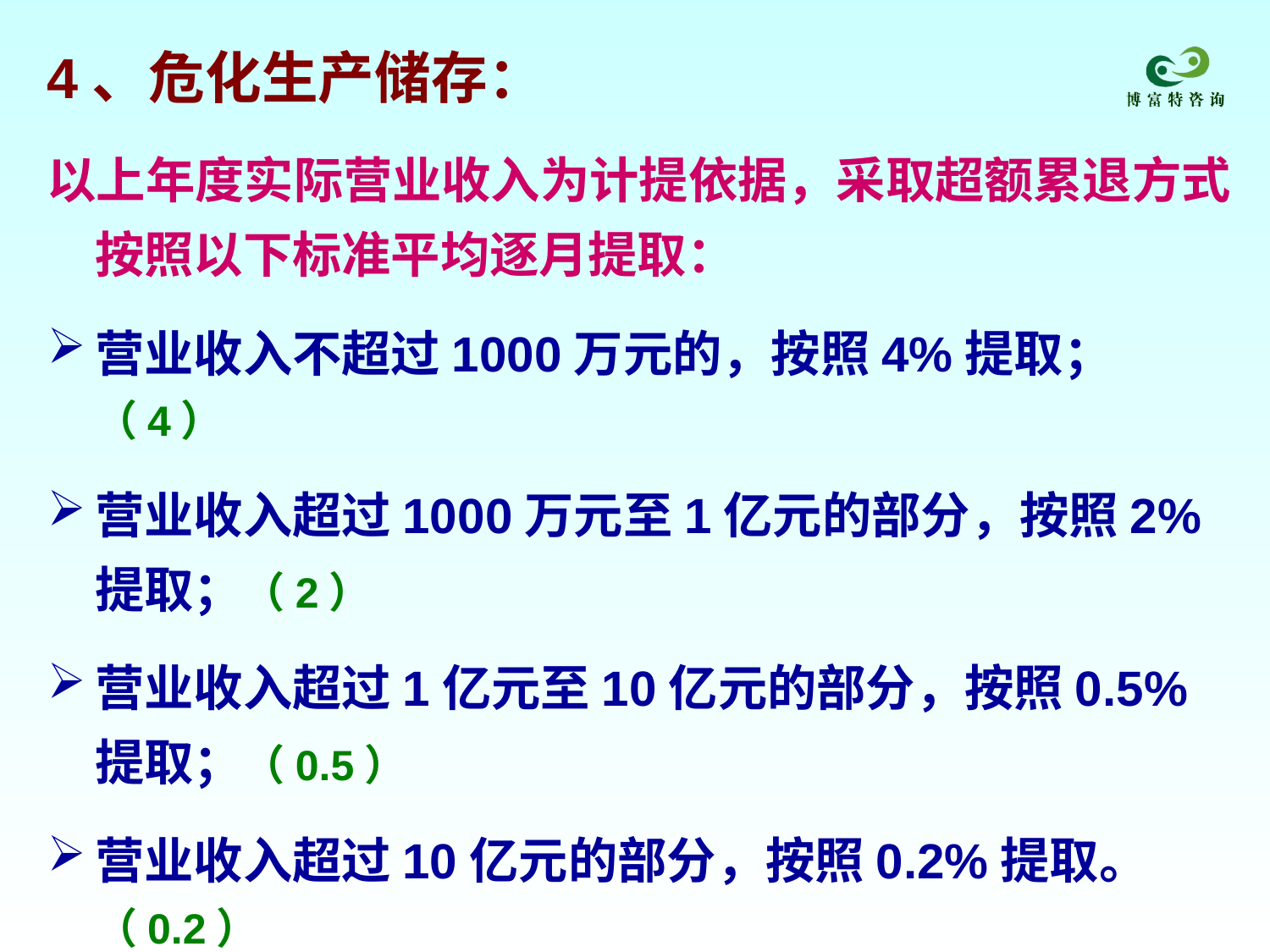

4、危化生产储存：
以上年度实际营业收入为计提依据，采取超额累退方式按照以下标准平均逐月提取：
营业收入不超过1000万元的，按照4%提取；（4）
营业收入超过1000万元至1亿元的部分，按照2%提取；（2）
营业收入超过1亿元至10亿元的部分，按照0.5%提取；（0.5）
营业收入超过10亿元的部分，按照0.2%提取。（0.2）